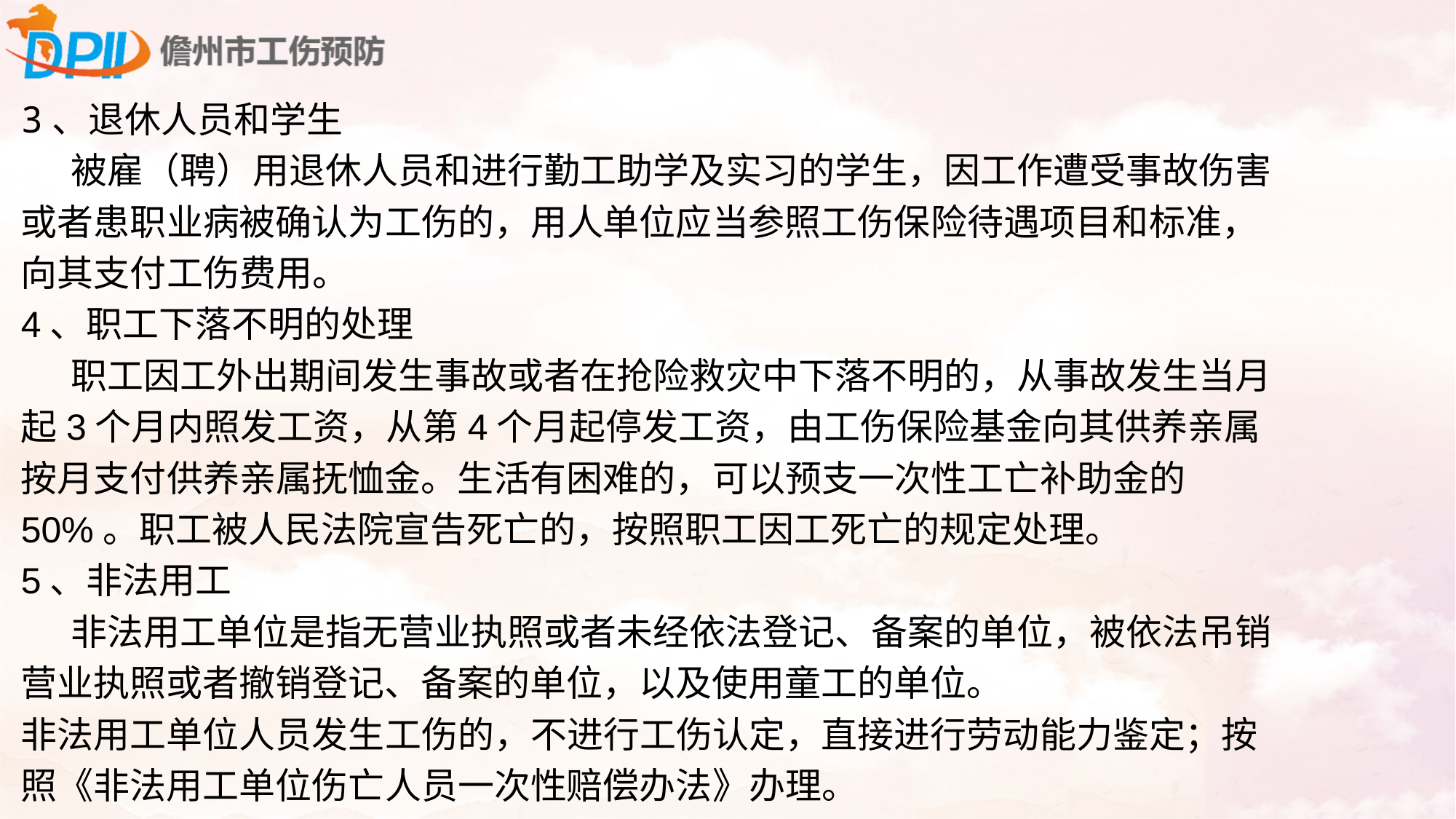

3、退休人员和学生
     被雇（聘）用退休人员和进行勤工助学及实习的学生，因工作遭受事故伤害或者患职业病被确认为工伤的，用人单位应当参照工伤保险待遇项目和标准，向其支付工伤费用。
4、职工下落不明的处理
     职工因工外出期间发生事故或者在抢险救灾中下落不明的，从事故发生当月起3个月内照发工资，从第4个月起停发工资，由工伤保险基金向其供养亲属按月支付供养亲属抚恤金。生活有困难的，可以预支一次性工亡补助金的50%。职工被人民法院宣告死亡的，按照职工因工死亡的规定处理。
5、非法用工
     非法用工单位是指无营业执照或者未经依法登记、备案的单位，被依法吊销营业执照或者撤销登记、备案的单位，以及使用童工的单位。
非法用工单位人员发生工伤的，不进行工伤认定，直接进行劳动能力鉴定；按照《非法用工单位伤亡人员一次性赔偿办法》办理。